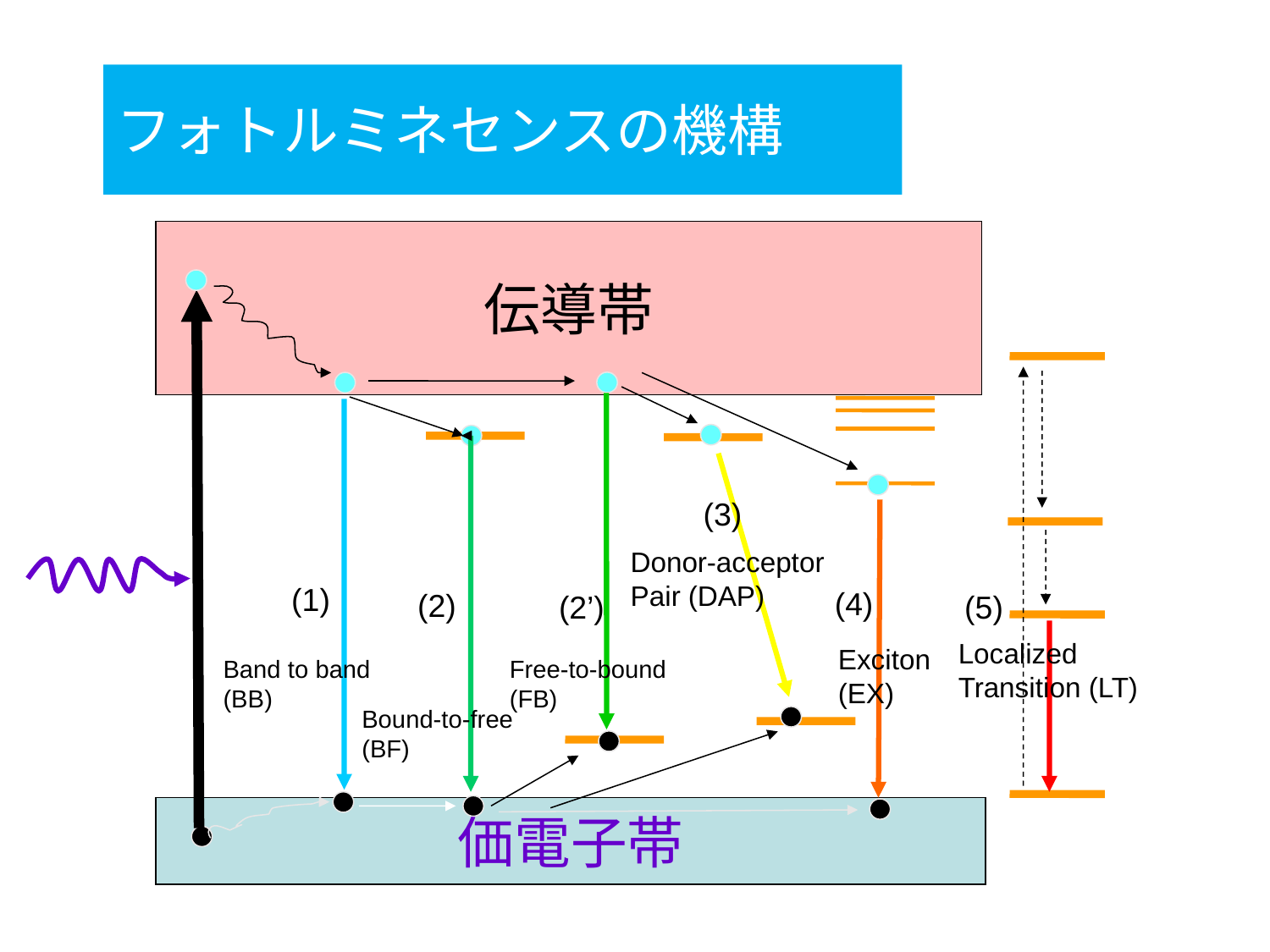

フォトルミネセンスの機構
伝導帯

(3)

Donor-acceptor
Pair (DAP)

(1)
(4)
(2)
(2’)
(5)

Localized
Transition (LT)
Exciton
(EX)
Band to band
(BB)
Free-to-bound
(FB)
Bound-to-free
(BF)

価電子帯